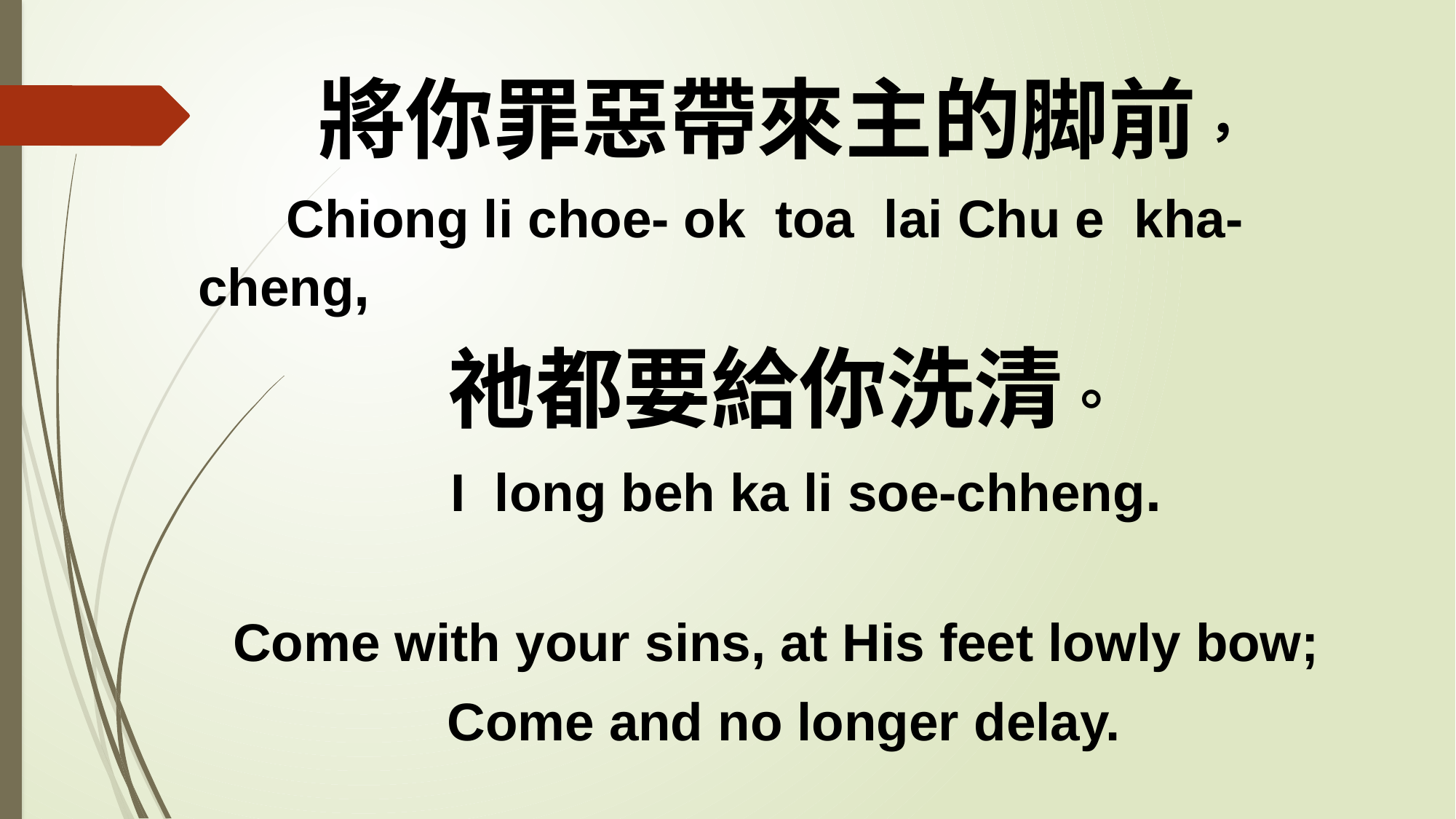

將你罪惡帶來主的脚前，
      Chiong li choe- ok  toa  lai Chu e  kha-cheng,
祂都要給你洗清。
   I  long beh ka li soe-chheng.

Come with your sins, at His feet lowly bow;
Come and no longer delay.